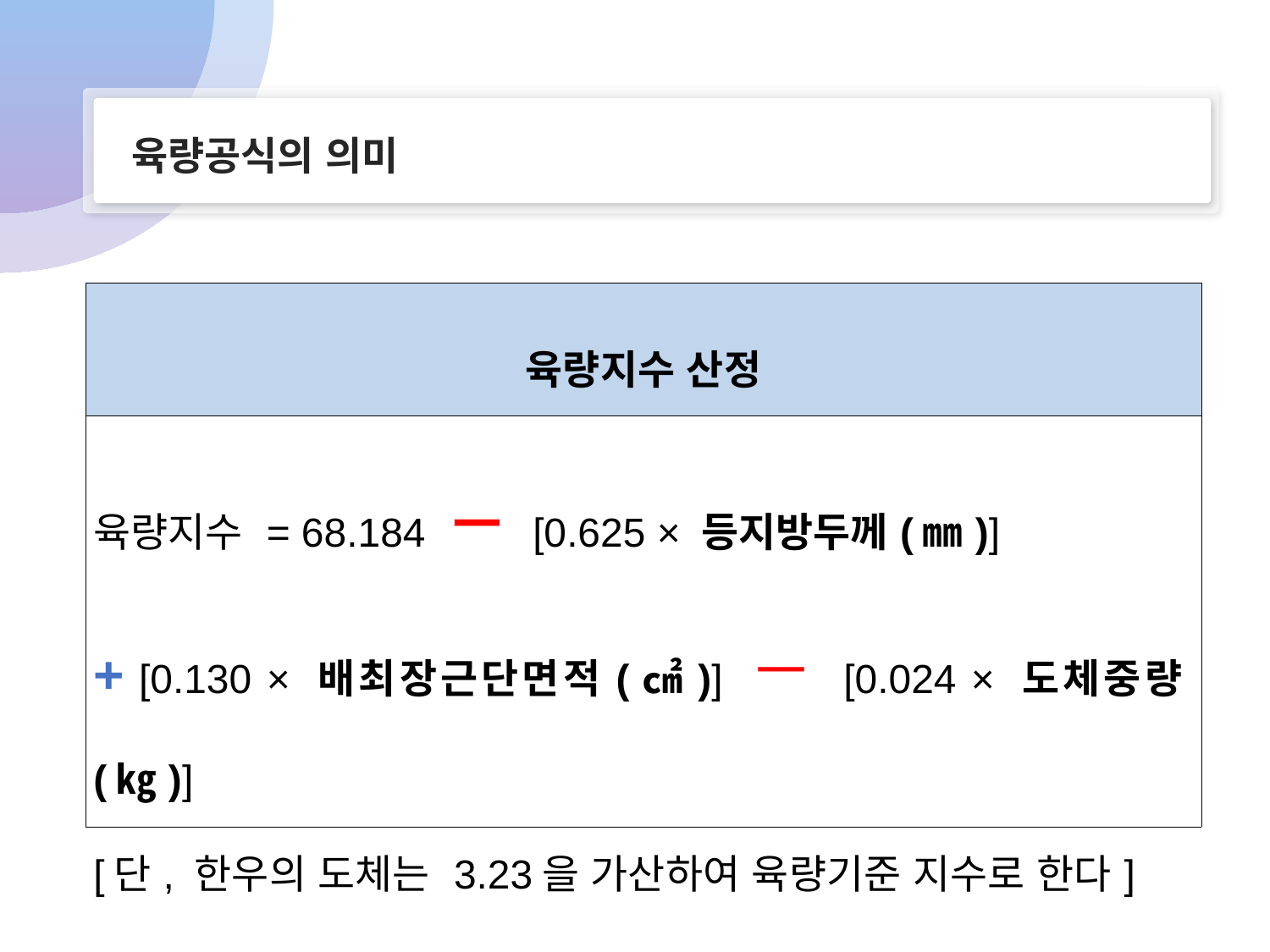

육량공식의 의미
| 육량지수 산정 |
| --- |
| 육량지수 = 68.184 － [0.625 × 등지방두께(㎜)] + [0.130 × 배최장근단면적(㎠)] － [0.024 × 도체중량(㎏)] [단, 한우의 도체는 3.23을 가산하여 육량기준 지수로 한다] |
VISION